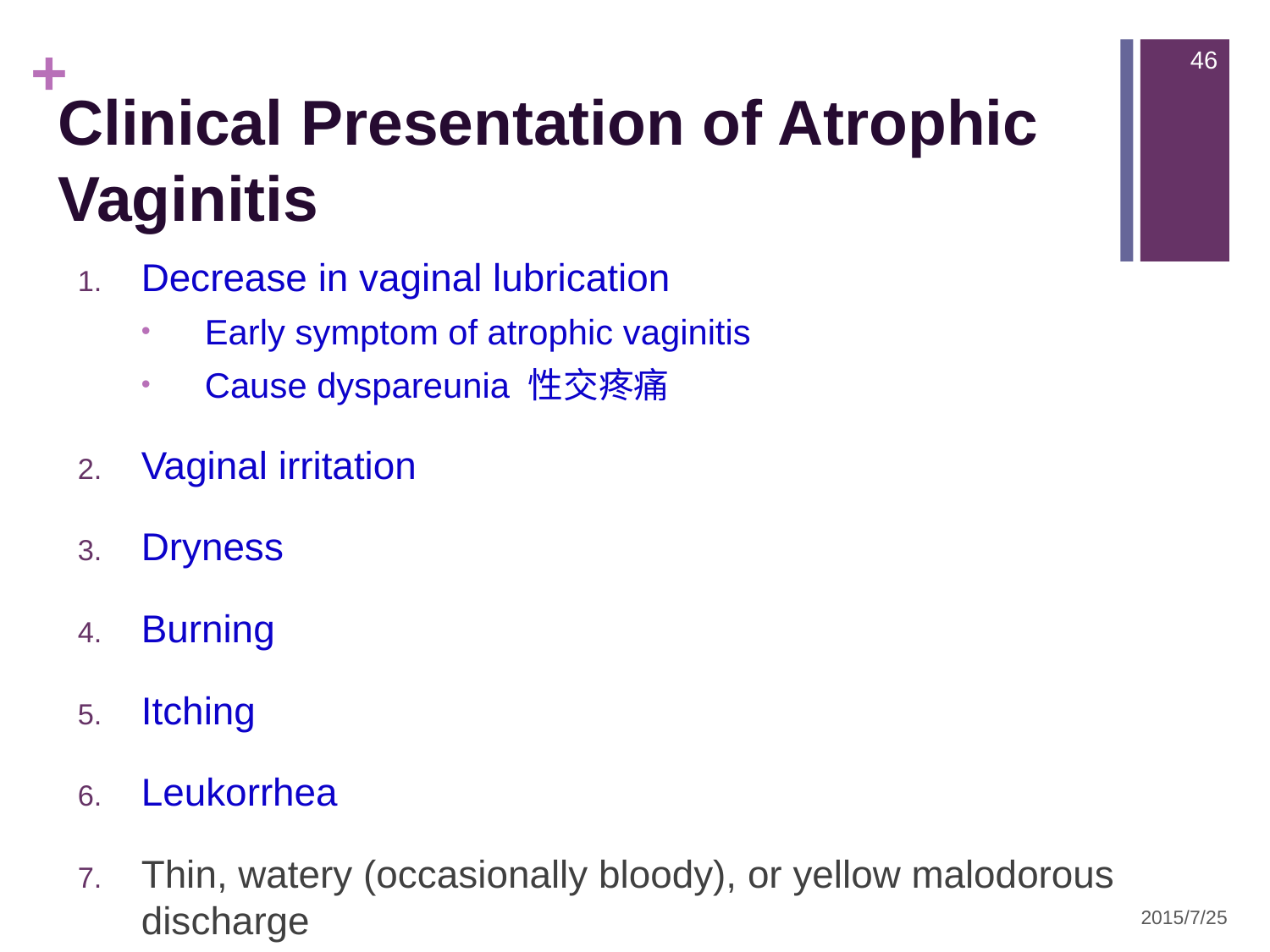

46
# Clinical Presentation of Atrophic Vaginitis
Decrease in vaginal lubrication
Early symptom of atrophic vaginitis
Cause dyspareunia 性交疼痛
Vaginal irritation
Dryness
Burning
Itching
Leukorrhea
Thin, watery (occasionally bloody), or yellow malodorous discharge
Vaginal bleeding
Postmenopausal vaginal bleeding needs to be evaluated if endometrial cancer
2015/7/25